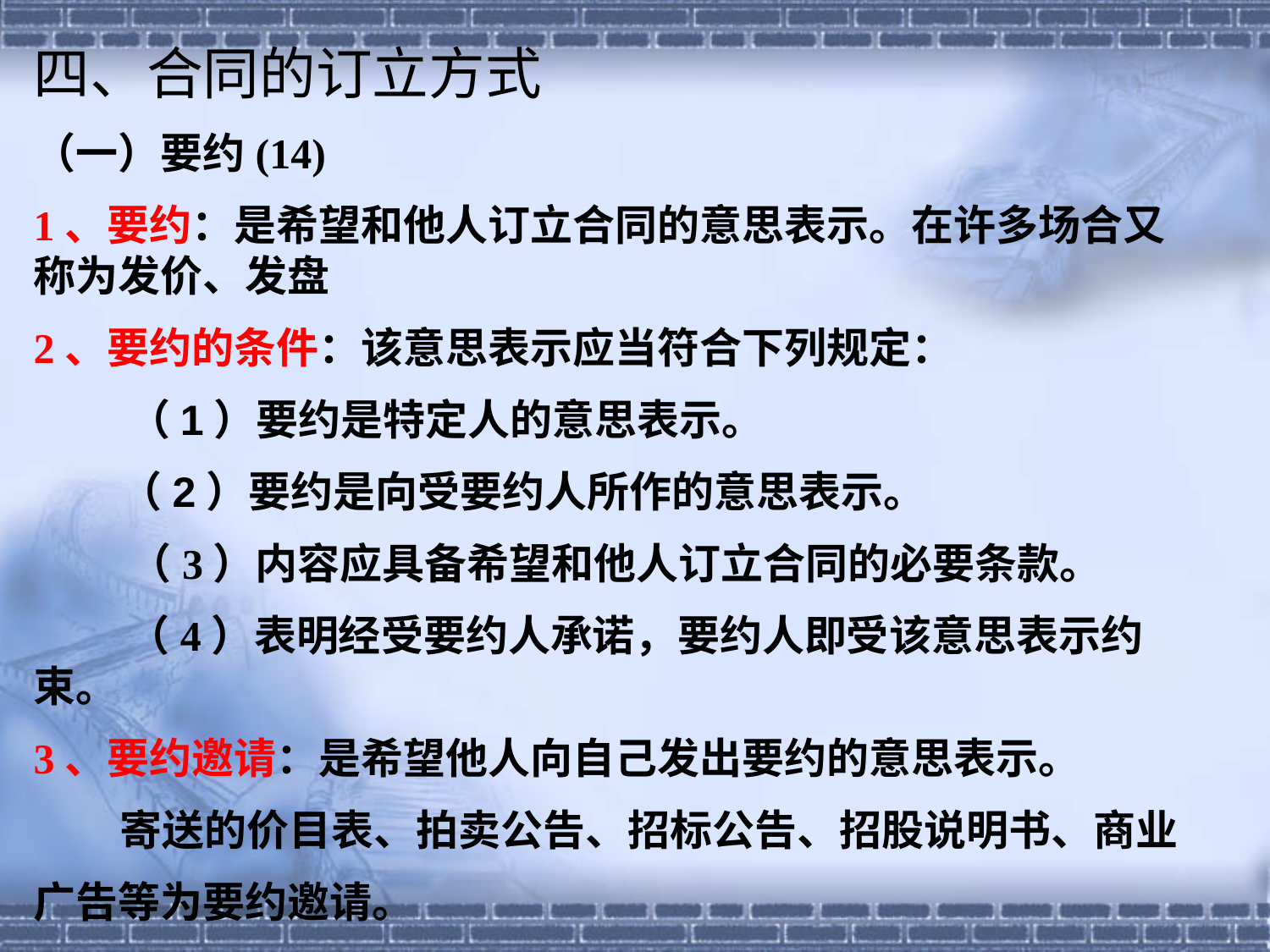

四、合同的订立方式
（一）要约(14)
1、要约：是希望和他人订立合同的意思表示。在许多场合又称为发价、发盘
2、要约的条件：该意思表示应当符合下列规定：
　　 （1）要约是特定人的意思表示。
        （2）要约是向受要约人所作的意思表示。
         （3）内容应具备希望和他人订立合同的必要条款。
　　 （4）表明经受要约人承诺，要约人即受该意思表示约束。
3、要约邀请：是希望他人向自己发出要约的意思表示。
        寄送的价目表、拍卖公告、招标公告、招股说明书、商业
广告等为要约邀请。